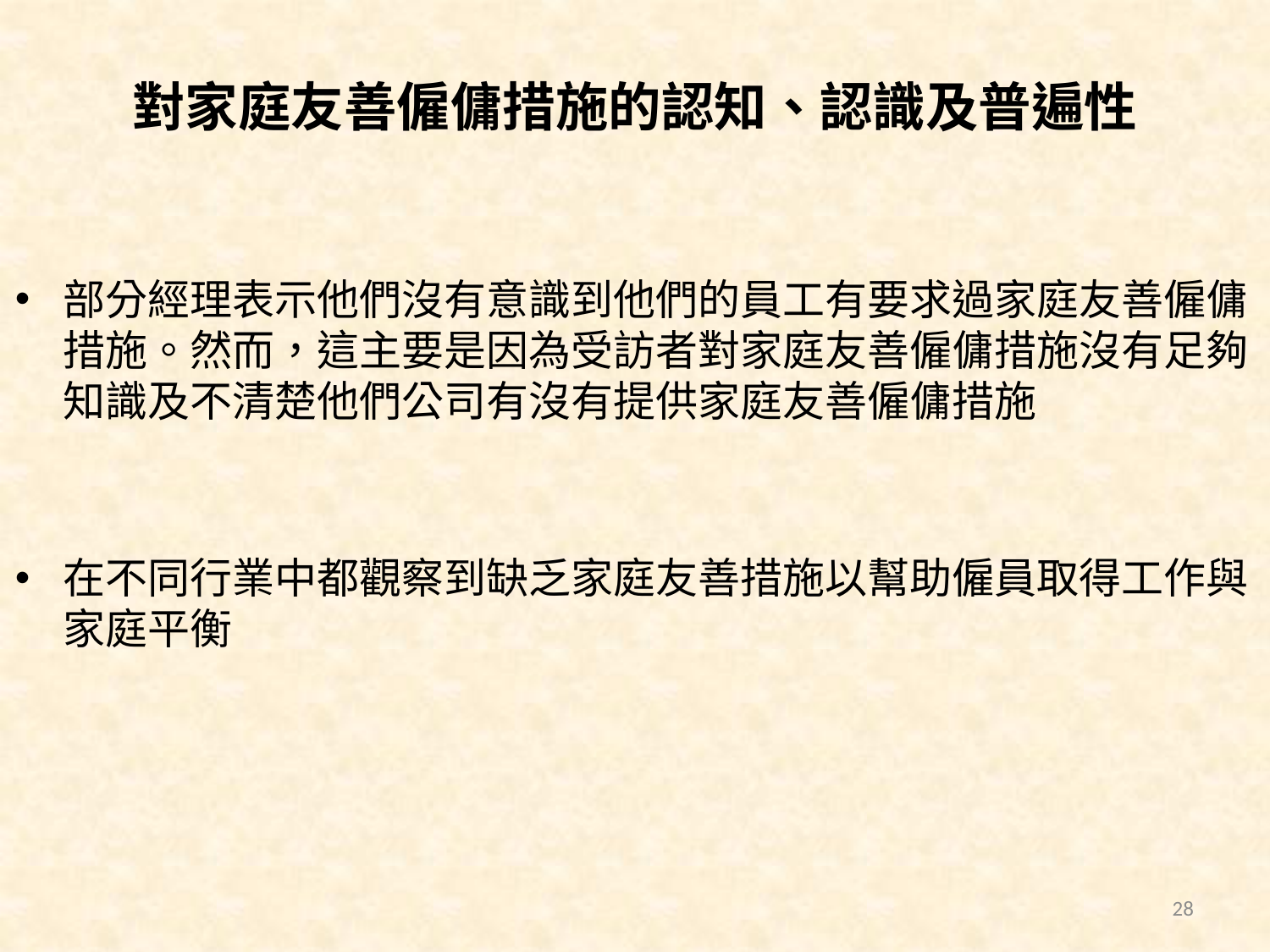

# 對家庭友善僱傭措施的認知、認識及普遍性
部分經理表示他們沒有意識到他們的員工有要求過家庭友善僱傭措施。然而，這主要是因為受訪者對家庭友善僱傭措施沒有足夠知識及不清楚他們公司有沒有提供家庭友善僱傭措施

在不同行業中都觀察到缺乏家庭友善措施以幫助僱員取得工作與家庭平衡
28